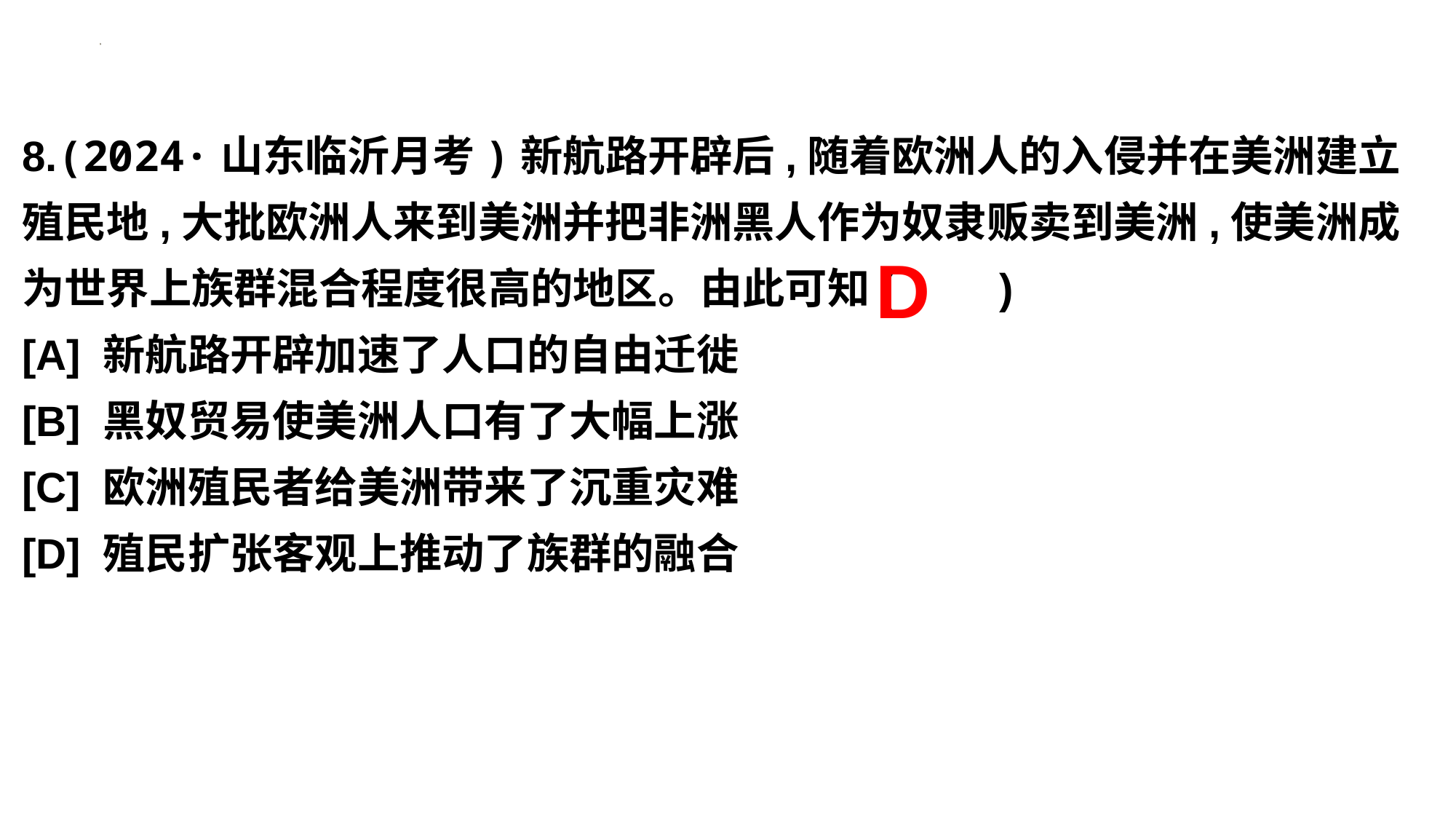

8.(2024·山东临沂月考)新航路开辟后,随着欧洲人的入侵并在美洲建立殖民地,大批欧洲人来到美洲并把非洲黑人作为奴隶贩卖到美洲,使美洲成为世界上族群混合程度很高的地区。由此可知(　　)
[A] 新航路开辟加速了人口的自由迁徙
[B] 黑奴贸易使美洲人口有了大幅上涨
[C] 欧洲殖民者给美洲带来了沉重灾难
[D] 殖民扩张客观上推动了族群的融合
D